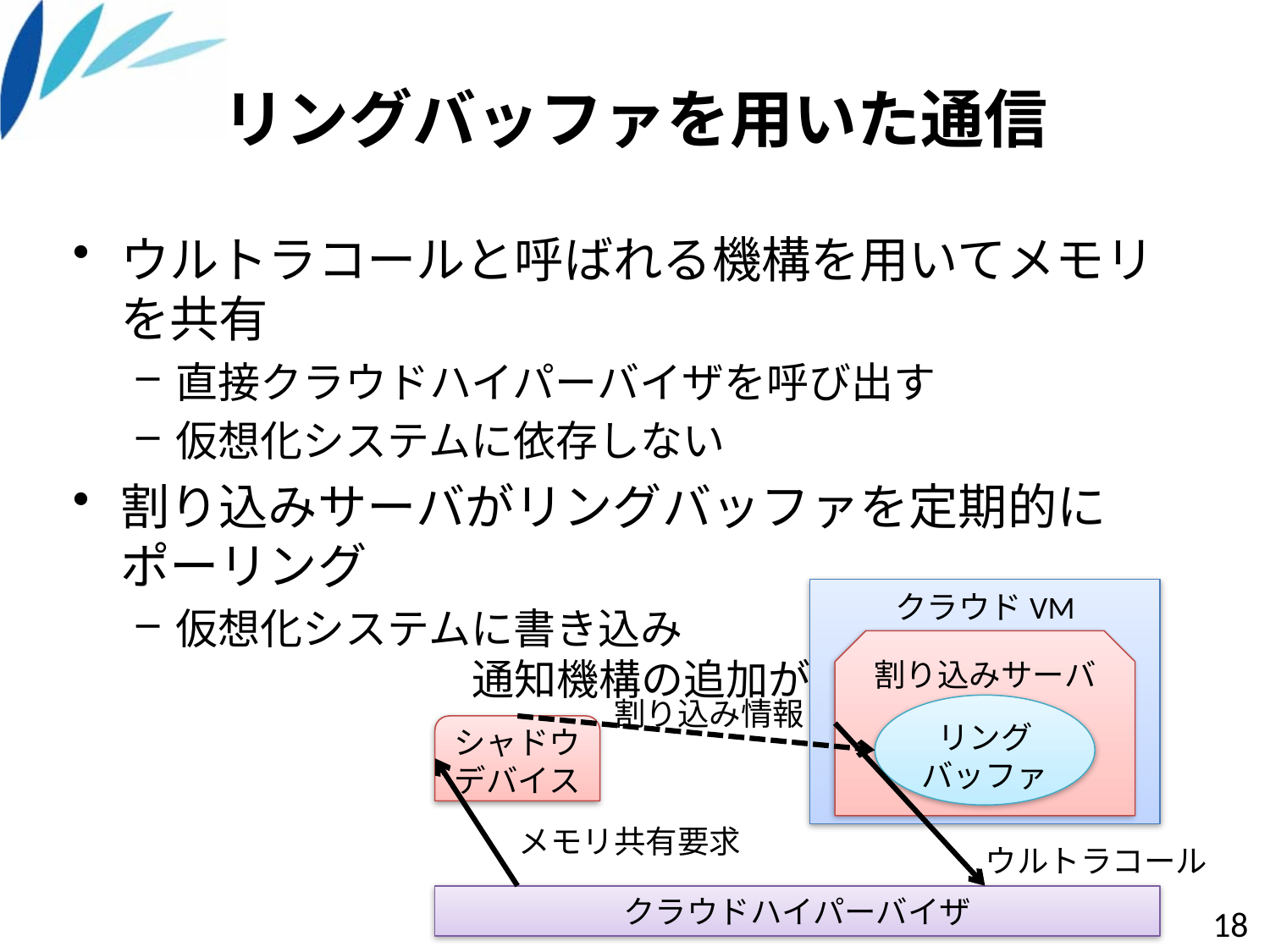

# リングバッファを用いた通信
ウルトラコールと呼ばれる機構を用いてメモリを共有
直接クラウドハイパーバイザを呼び出す
仮想化システムに依存しない
割り込みサーバがリングバッファを定期的にポーリング
仮想化システムに書き込み　　　　　　　　　　　　　　　　　　　通知機構の追加が不要
クラウドVM

シャドウ
デバイス
割り込みサーバ

リングバッファ
クラウドハイパーバイザ
メモリ共有要求
ウルトラコール
割り込み情報
18